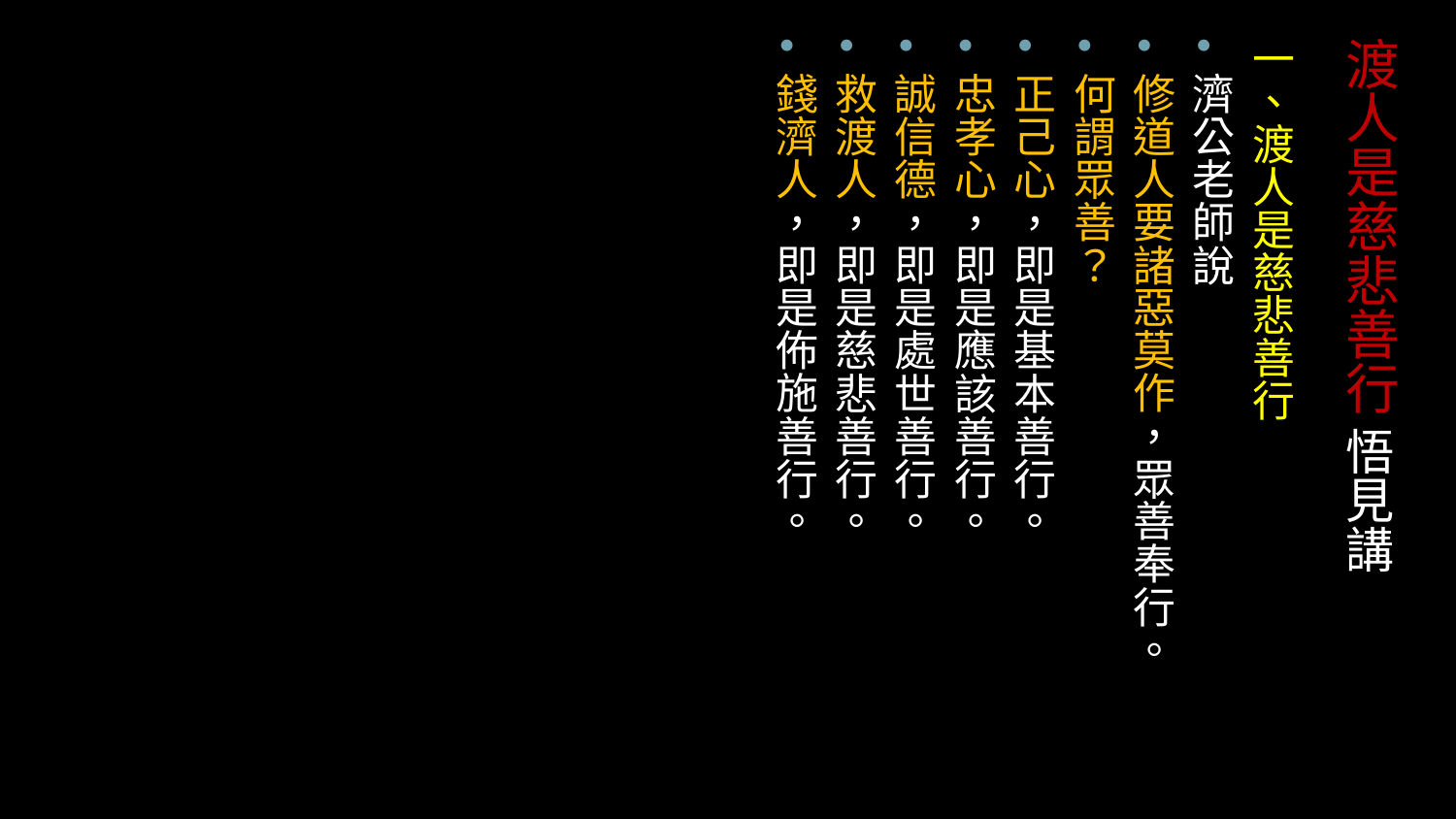

一、渡人是慈悲善行
濟公老師說
修道人要諸惡莫作，眾善奉行。
何謂眾善？
正己心，即是基本善行。
忠孝心，即是應該善行。
誠信德，即是處世善行。
救渡人，即是慈悲善行。
錢濟人，即是佈施善行。

# 渡人是慈悲善行 悟見講